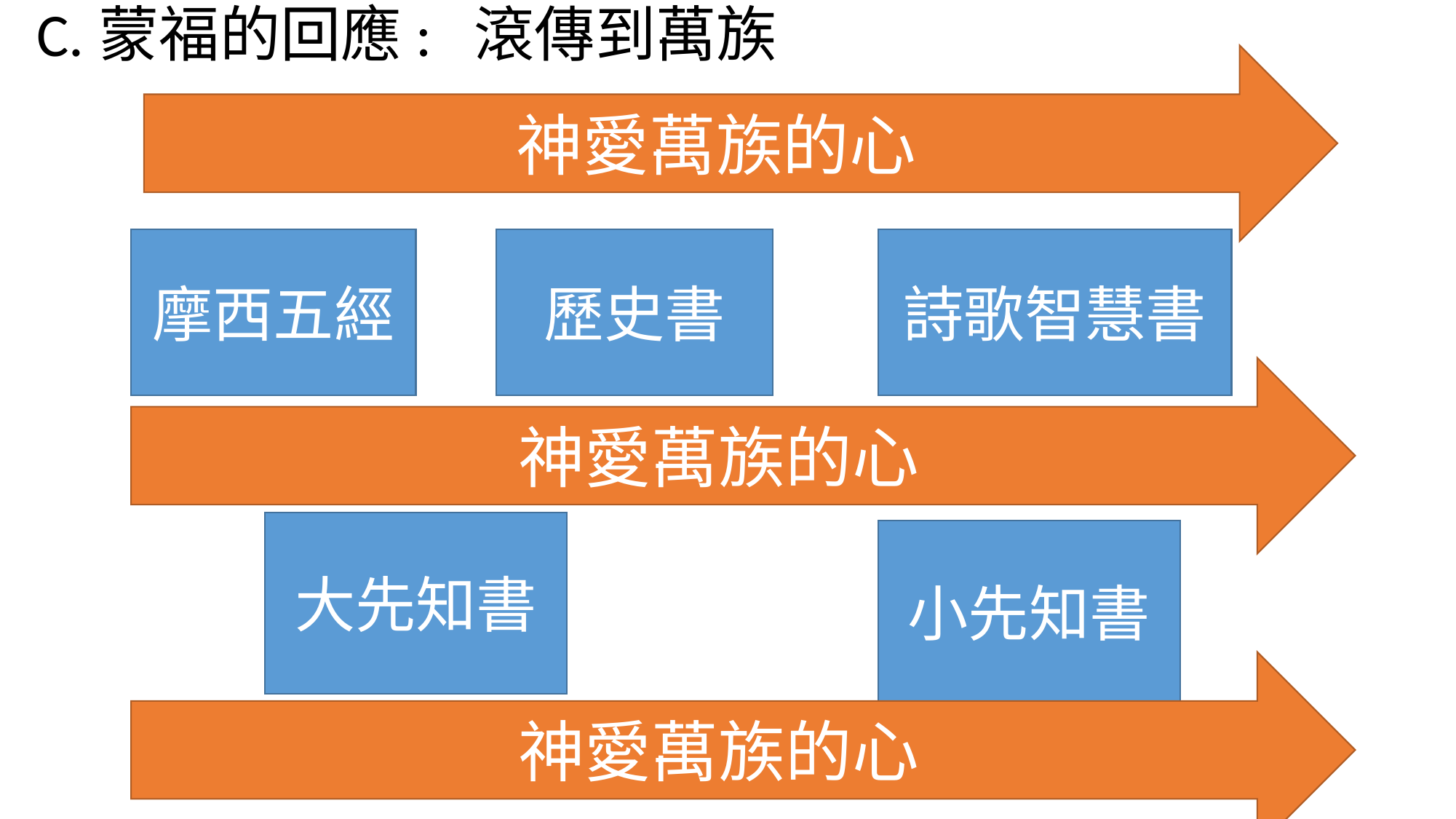

C.蒙福的回應:  滾傳到萬族
#
神愛萬族的心

摩西五經
歷史書
詩歌智慧書
神愛萬族的心
大先知書
小先知書
神愛萬族的心